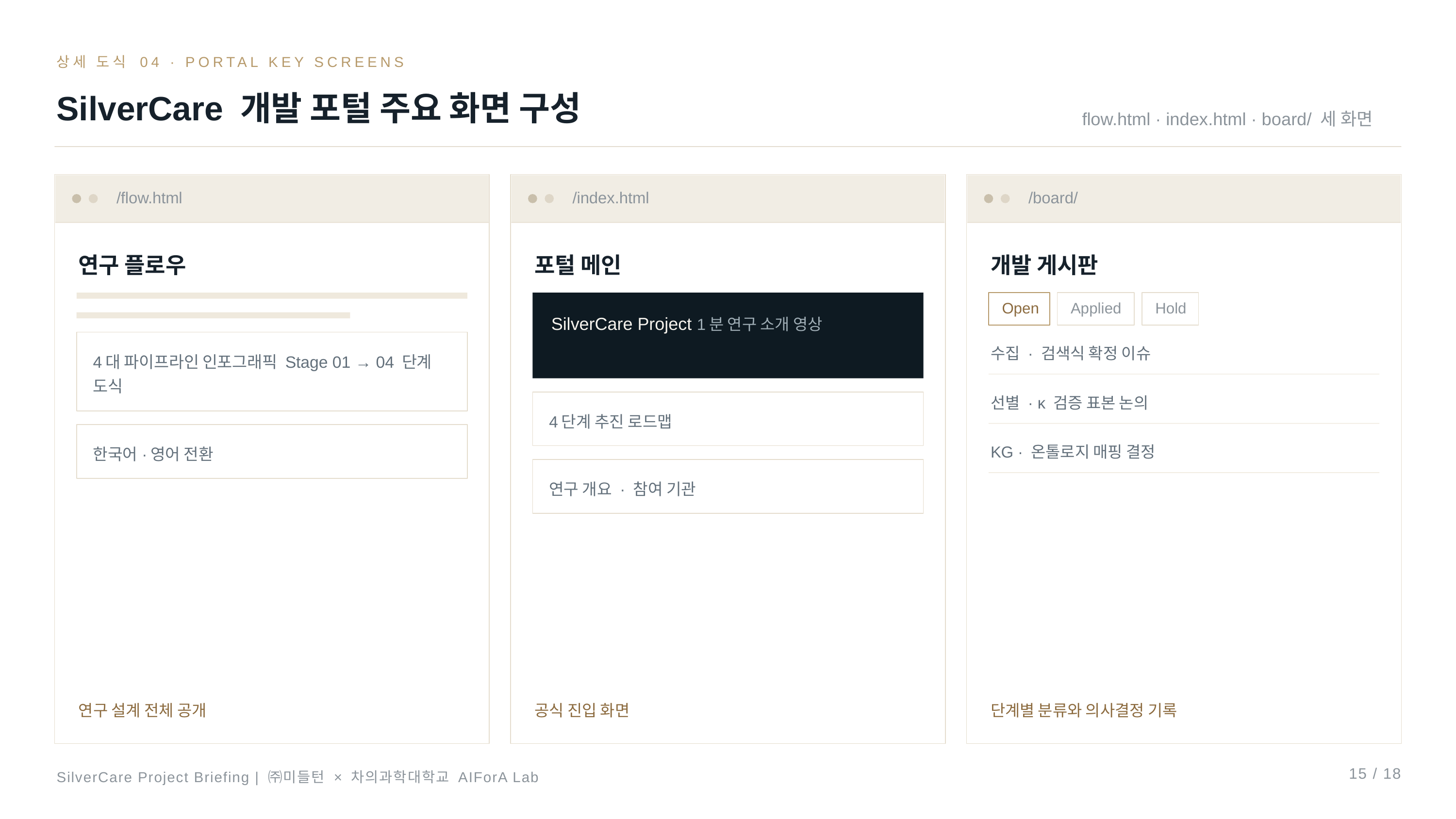

상세 도식 04 · PORTAL KEY SCREENS
SilverCare 개발 포털 주요 화면 구성
flow.html · index.html · board/ 세 화면

/flow.html
/index.html
/board/

연구 플로우
포털 메인
개발 게시판

Open
Applied
Hold
SilverCare Project 1분 연구 소개 영상

수집 · 검색식 확정 이슈
4대 파이프라인 인포그래픽 Stage 01 → 04 단계 도식

선별 · κ 검증 표본 논의

4단계 추진 로드맵

KG · 온톨로지 매핑 결정
한국어·영어 전환

연구 개요 · 참여 기관
연구 설계 전체 공개
공식 진입 화면
단계별 분류와 의사결정 기록
SilverCare Project Briefing | ㈜미들턴 × 차의과학대학교 AIForA Lab
15 / 18